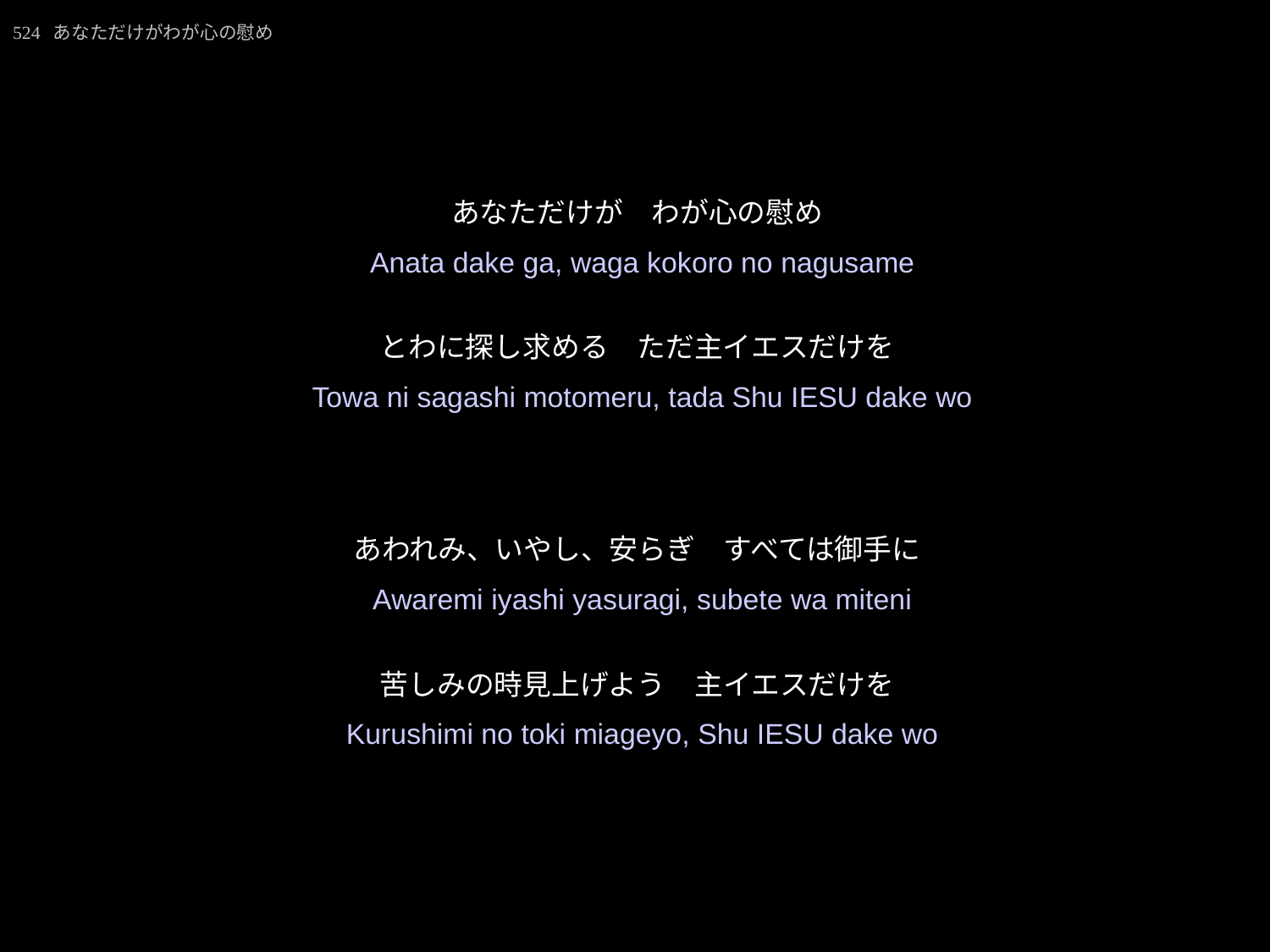

524 あなただけがわが心の慰め
★W
20200726.ppt
あなただけがわがこころのなぐさめ
★４
あなただけが　わが心の慰め

とわに探し求める　ただ主イエスだけを

あわれみ、いやし、安らぎ　すべては御手に

苦しみの時見上げよう　主イエスだけを
Anata dake ga, waga kokoro no nagusame

Towa ni sagashi motomeru, tada Shu IESU dake wo

Awaremi iyashi yasuragi, subete wa miteni

Kurushimi no toki miageyo, Shu IESU dake wo